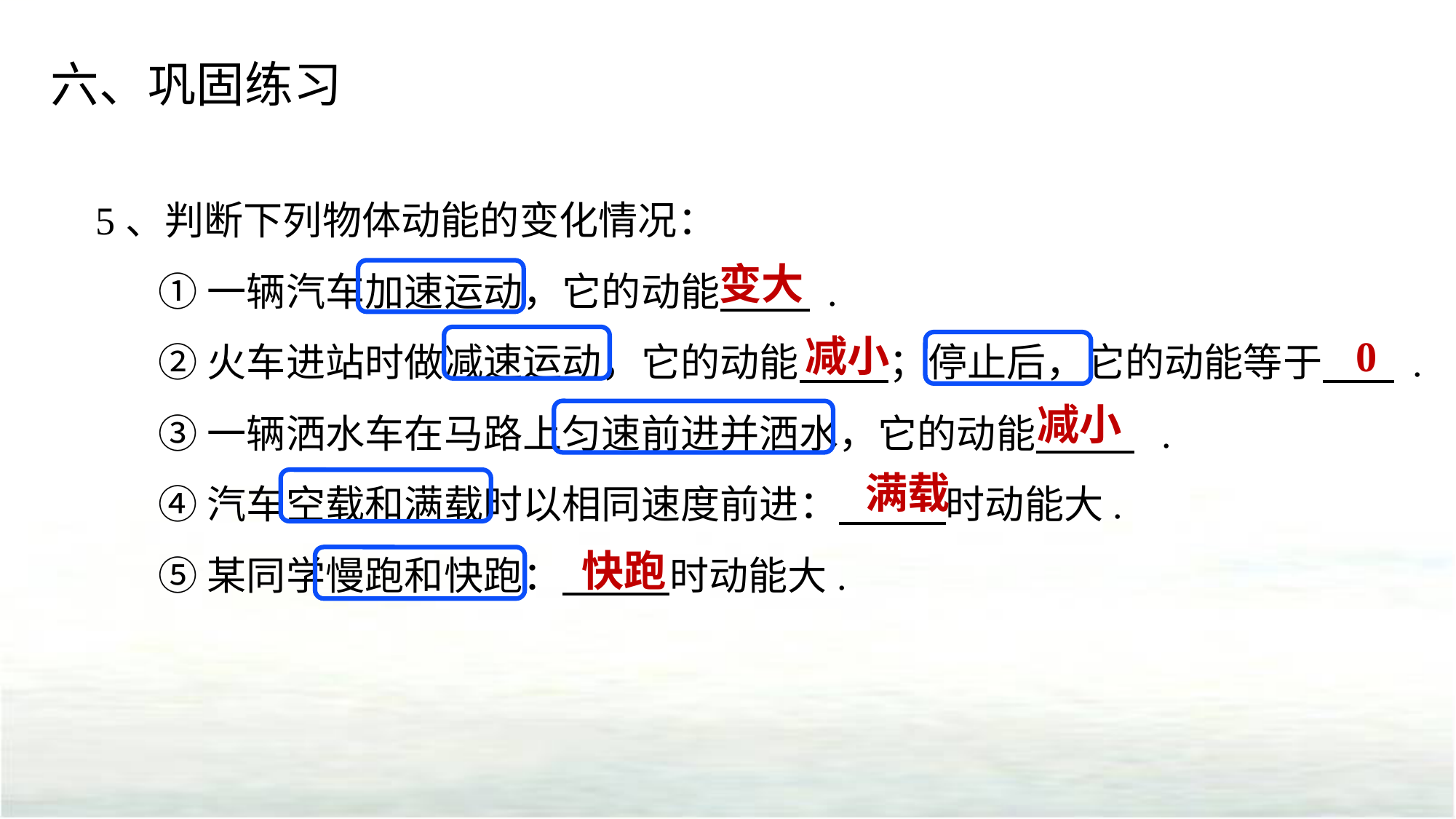

六、巩固练习
5、判断下列物体动能的变化情况：
       ①一辆汽车加速运动，它的动能           .
       ②火车进站时做减速运动，它的动能          ；停止后，它的动能等于         .
       ③一辆洒水车在马路上匀速前进并洒水，它的动能             .
       ④汽车空载和满载时以相同速度前进：            时动能大.
       ⑤某同学慢跑和快跑：            时动能大.

变大

0
减小

减小

满载

快跑